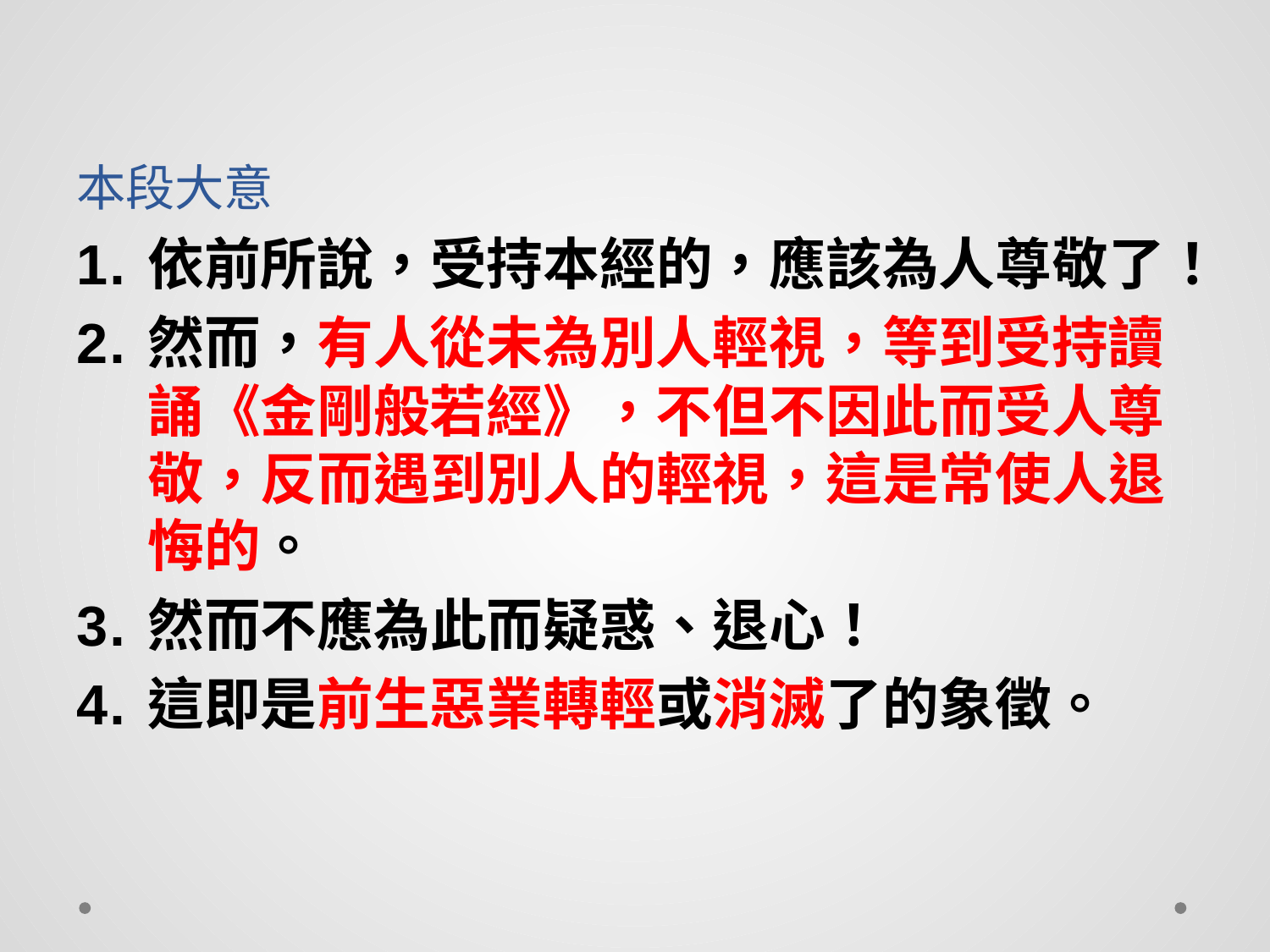

# 本段大意
依前所說，受持本經的，應該為人尊敬了！
然而，有人從未為別人輕視，等到受持讀誦《金剛般若經》，不但不因此而受人尊敬，反而遇到別人的輕視，這是常使人退悔的。
然而不應為此而疑惑、退心！
這即是前生惡業轉輕或消滅了的象徵。